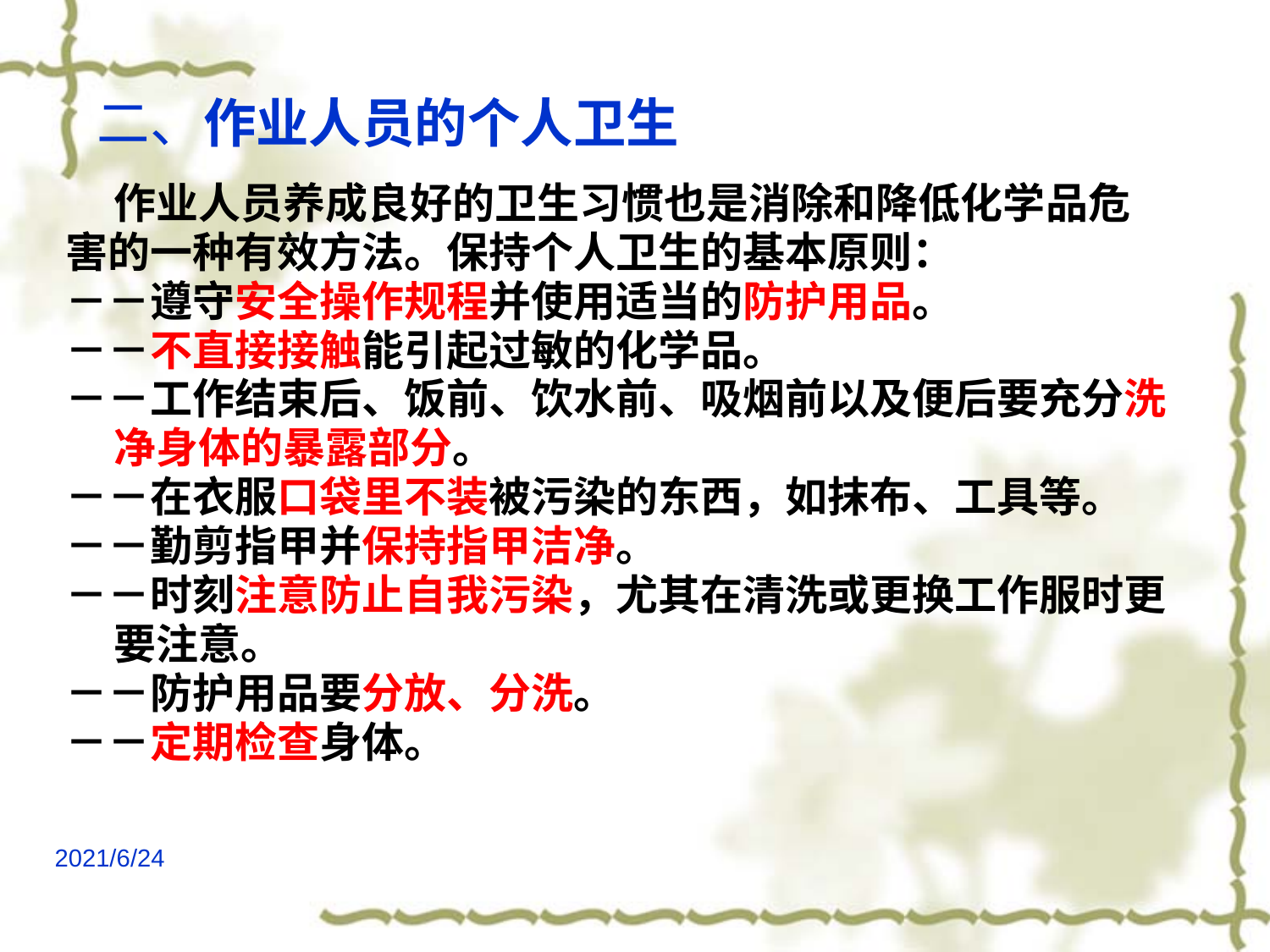

# 二、作业人员的个人卫生
    作业人员养成良好的卫生习惯也是消除和降低化学品危
害的一种有效方法。保持个人卫生的基本原则：
－－遵守安全操作规程并使用适当的防护用品。
－－不直接接触能引起过敏的化学品。
－－工作结束后、饭前、饮水前、吸烟前以及便后要充分洗
    净身体的暴露部分。
－－在衣服口袋里不装被污染的东西，如抹布、工具等。
－－勤剪指甲并保持指甲洁净。
－－时刻注意防止自我污染，尤其在清洗或更换工作服时更
    要注意。
－－防护用品要分放、分洗。
－－定期检查身体。
2021/6/24